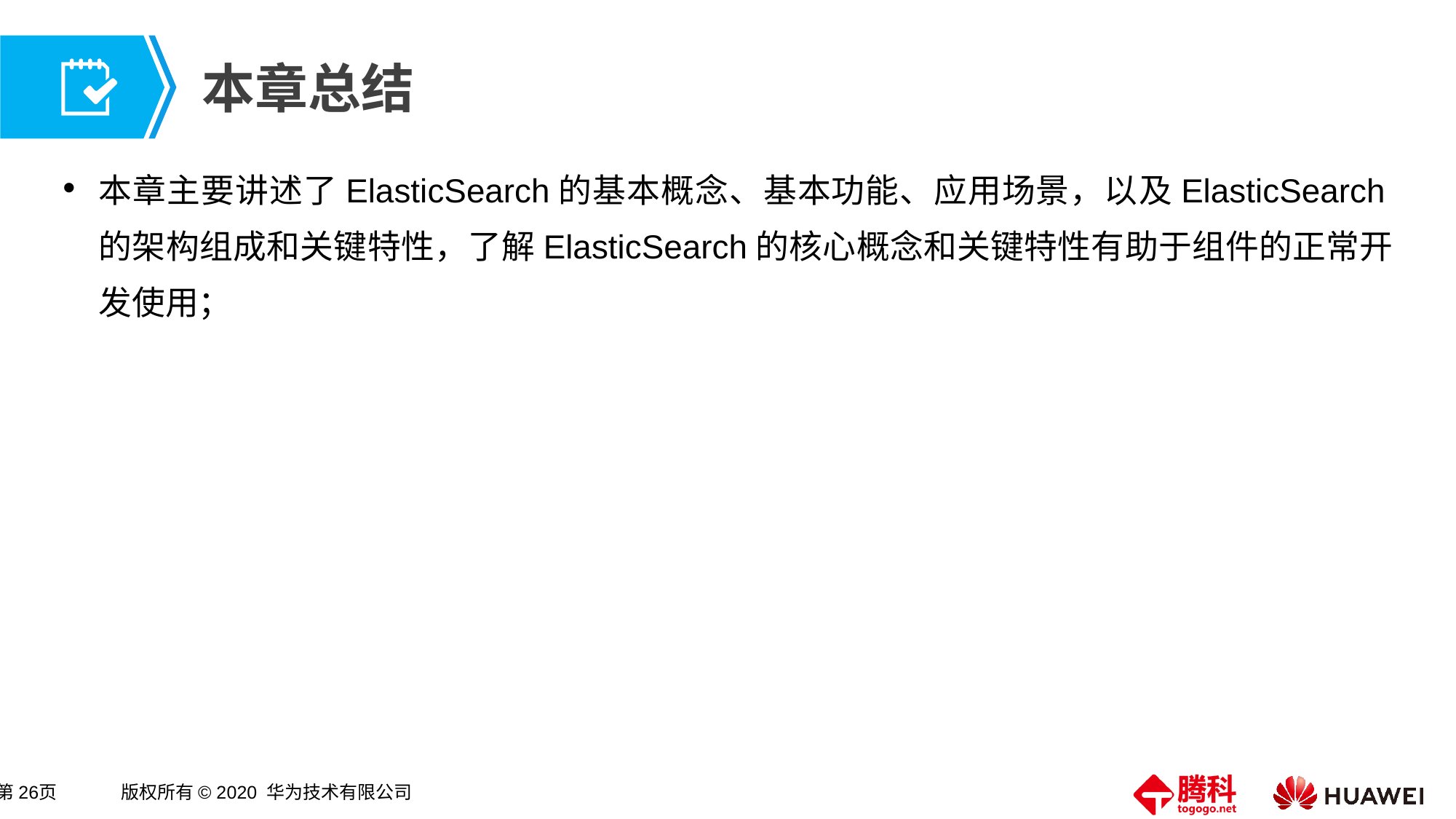

本章主要讲述了ElasticSearch的基本概念、基本功能、应用场景，以及ElasticSearch的架构组成和关键特性，了解ElasticSearch的核心概念和关键特性有助于组件的正常开发使用；